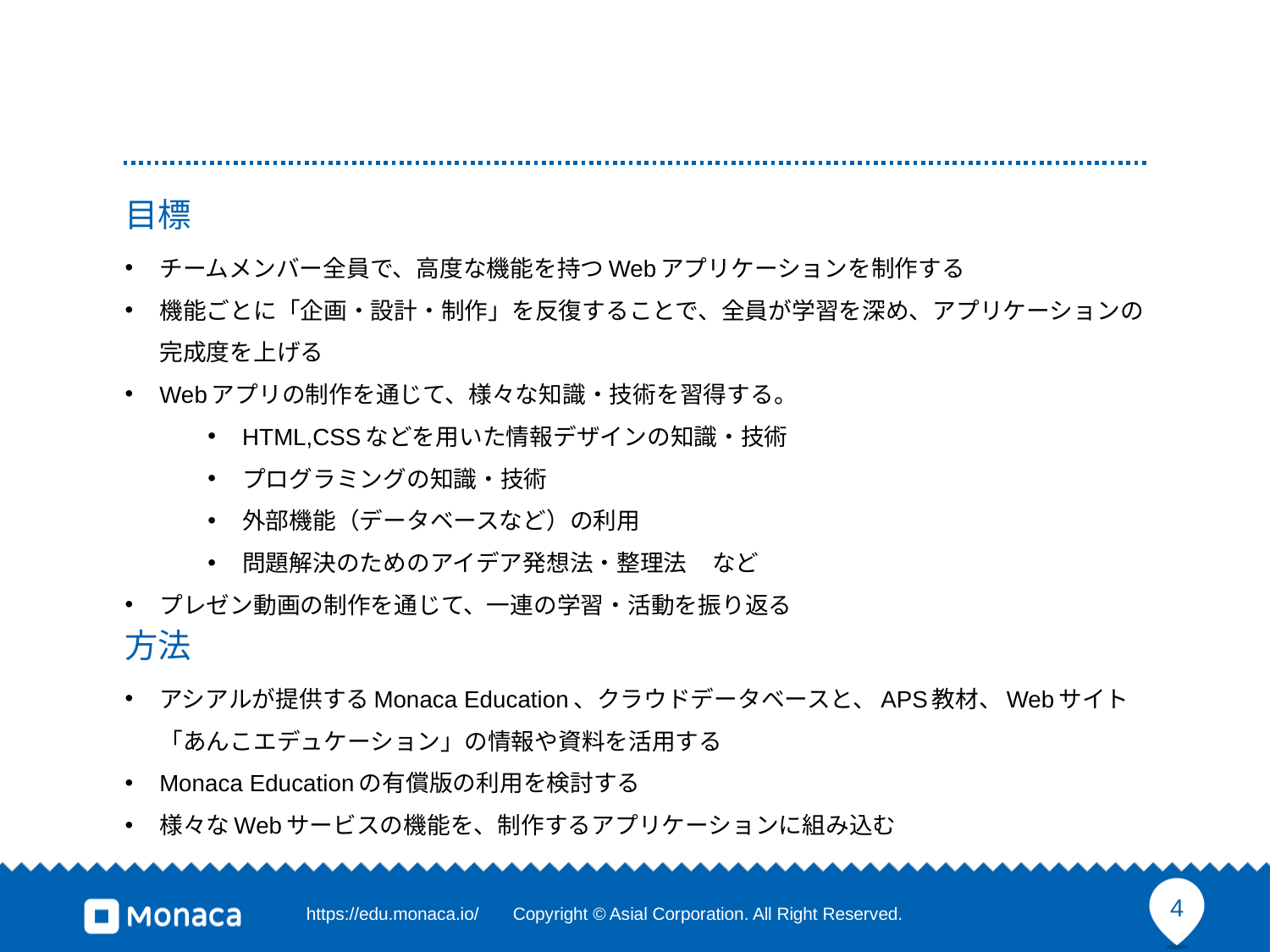

#
目標
チームメンバー全員で、高度な機能を持つWebアプリケーションを制作する
機能ごとに「企画・設計・制作」を反復することで、全員が学習を深め、アプリケーションの完成度を上げる
Webアプリの制作を通じて、様々な知識・技術を習得する。
HTML,CSSなどを用いた情報デザインの知識・技術
プログラミングの知識・技術
外部機能（データベースなど）の利用
問題解決のためのアイデア発想法・整理法	など
プレゼン動画の制作を通じて、一連の学習・活動を振り返る
方法
アシアルが提供するMonaca Education、クラウドデータベースと、APS教材、Webサイト「あんこエデュケーション」の情報や資料を活用する
Monaca Educationの有償版の利用を検討する
様々なWebサービスの機能を、制作するアプリケーションに組み込む